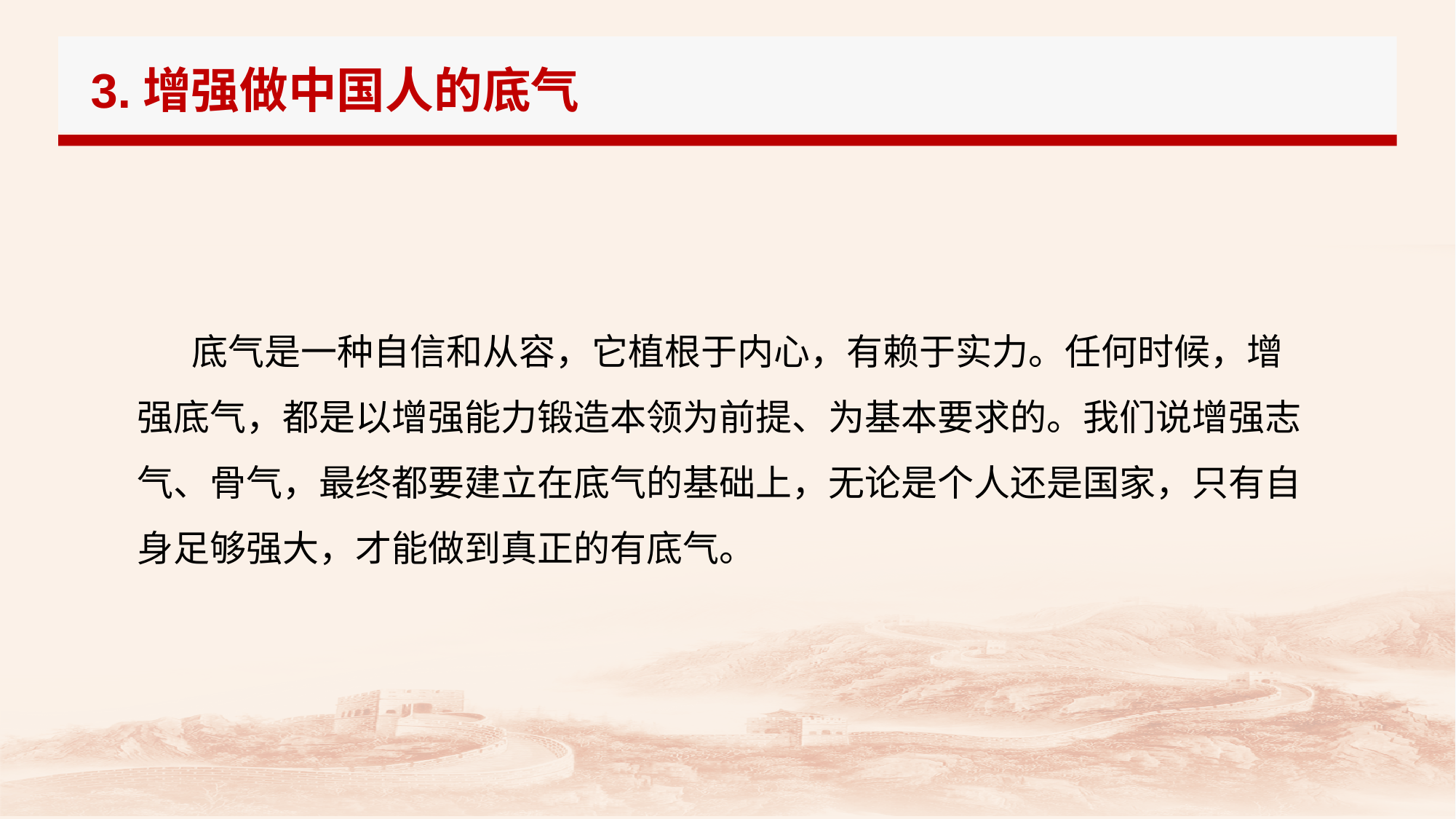

3.增强做中国人的底气

底气是一种自信和从容，它植根于内心，有赖于实力。任何时候，增强底气，都是以增强能力锻造本领为前提、为基本要求的。我们说增强志气、骨气，最终都要建立在底气的基础上，无论是个人还是国家，只有自身足够强大，才能做到真正的有底气。
20